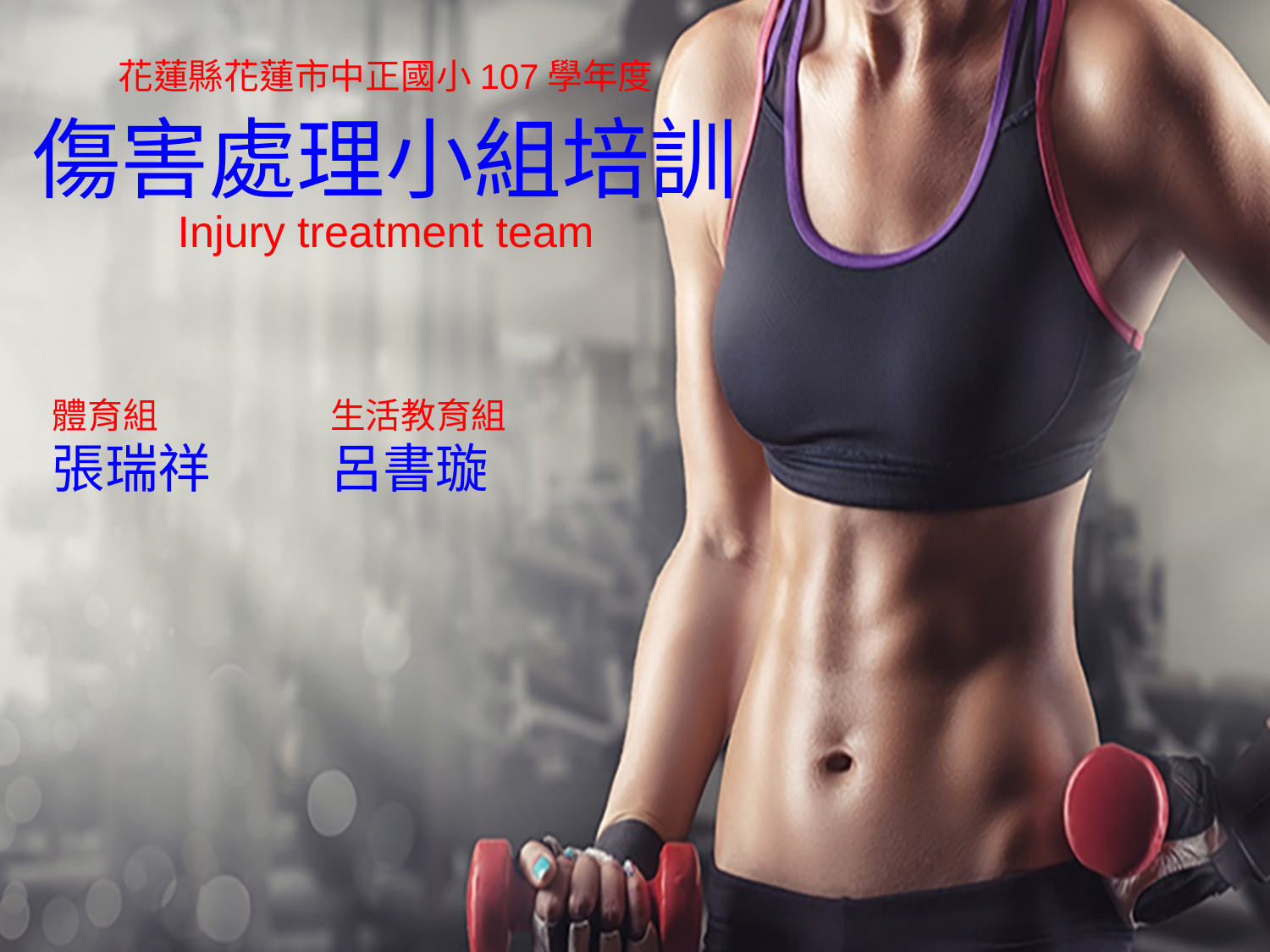

花蓮縣花蓮市中正國小107學年度
傷害處理小組培訓
Injury treatment team
體育組
張瑞祥
生活教育組
呂書璇